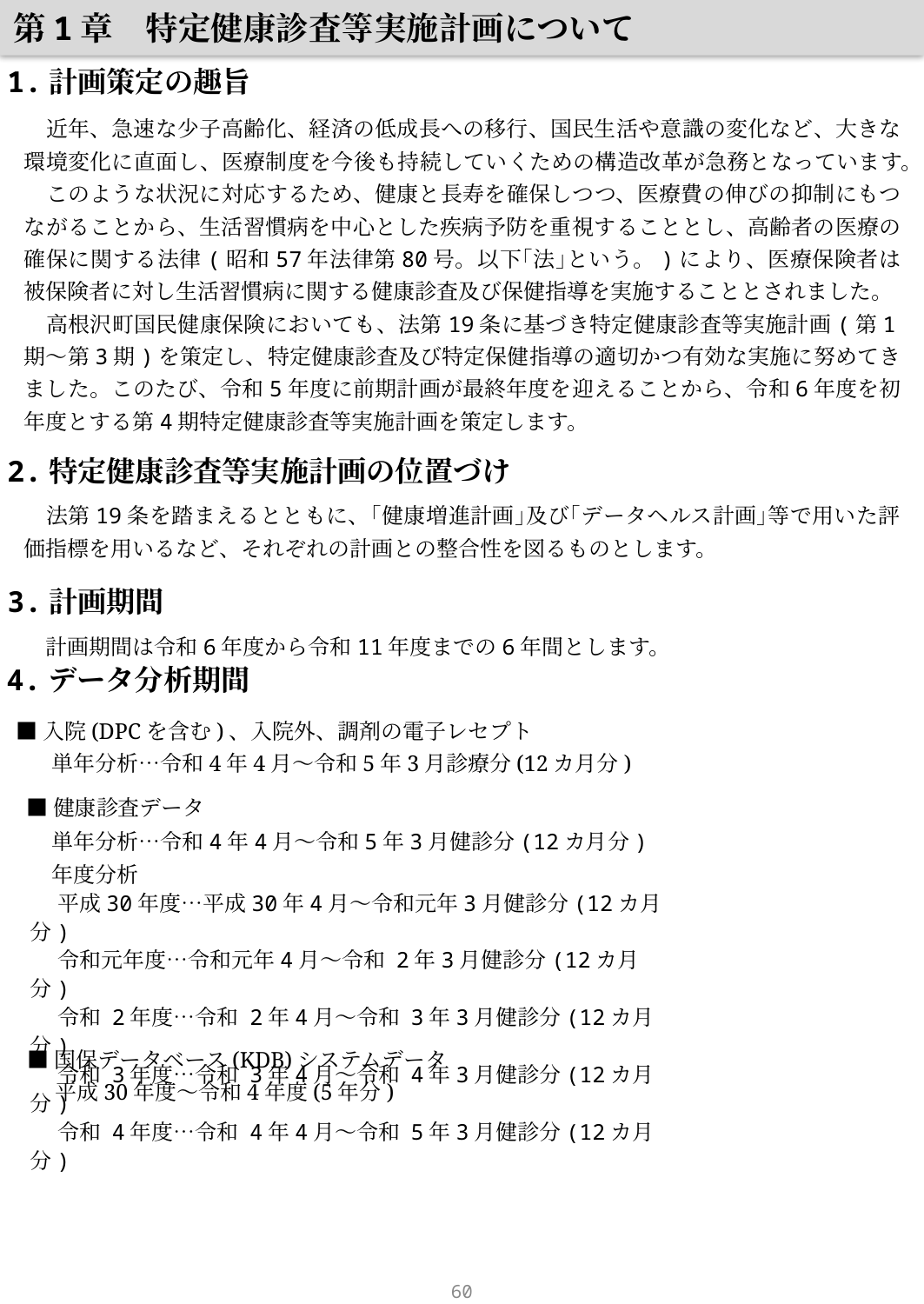

第1章　特定健康診査等実施計画について
1.計画策定の趣旨
　近年、急速な少子高齢化、経済の低成長への移行、国民生活や意識の変化など、大きな環境変化に直面し、医療制度を今後も持続していくための構造改革が急務となっています。
　このような状況に対応するため、健康と長寿を確保しつつ、医療費の伸びの抑制にもつながることから、生活習慣病を中心とした疾病予防を重視することとし、高齢者の医療の確保に関する法律(昭和57年法律第80号。以下｢法｣という。)により、医療保険者は被保険者に対し生活習慣病に関する健康診査及び保健指導を実施することとされました。
　高根沢町国民健康保険においても、法第19条に基づき特定健康診査等実施計画(第1期～第3期)を策定し、特定健康診査及び特定保健指導の適切かつ有効な実施に努めてきました。このたび、令和5年度に前期計画が最終年度を迎えることから、令和6年度を初年度とする第4期特定健康診査等実施計画を策定します。
2.特定健康診査等実施計画の位置づけ
　法第19条を踏まえるとともに、｢健康増進計画｣及び｢データヘルス計画｣等で用いた評価指標を用いるなど、それぞれの計画との整合性を図るものとします。
3.計画期間
　計画期間は令和6年度から令和11年度までの6年間とします。
4.データ分析期間
■入院(DPCを含む)、入院外、調剤の電子レセプト
　単年分析…令和4年4月～令和5年3月診療分(12カ月分)
■健康診査データ
　単年分析…令和4年4月～令和5年3月健診分(12カ月分)
　年度分析
    平成30年度…平成30年4月～令和元年3月健診分(12カ月分)
    令和元年度…令和元年4月～令和 2年3月健診分(12カ月分)
    令和 2年度…令和 2年4月～令和 3年3月健診分(12カ月分)
    令和 3年度…令和 3年4月～令和 4年3月健診分(12カ月分)
    令和 4年度…令和 4年4月～令和 5年3月健診分(12カ月分)
■国保データベース(KDB)システムデータ
    平成30年度～令和4年度(5年分)

60